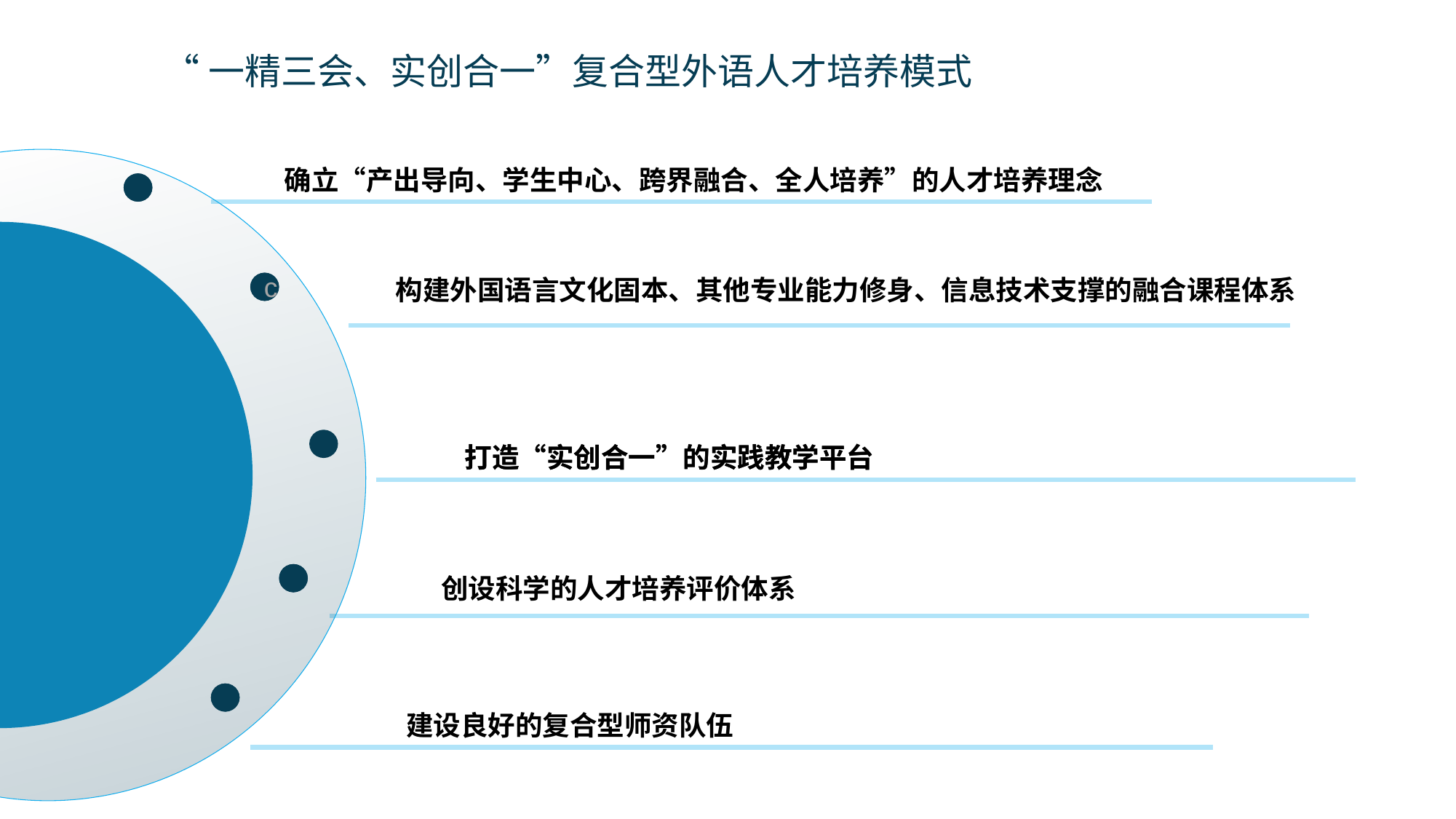

“一精三会、实创合一”复合型外语人才培养模式

 确立“产出导向、学生中心、跨界融合、全人培养”的人才培养理念

构建外国语言文化固本、其他专业能力修身、信息技术支撑的融合课程体系

c

打造“实创合一”的实践教学平台
打造“实创合一”的实践教学平台

创设科学的人才培养评价体系

建设良好的复合型师资队伍